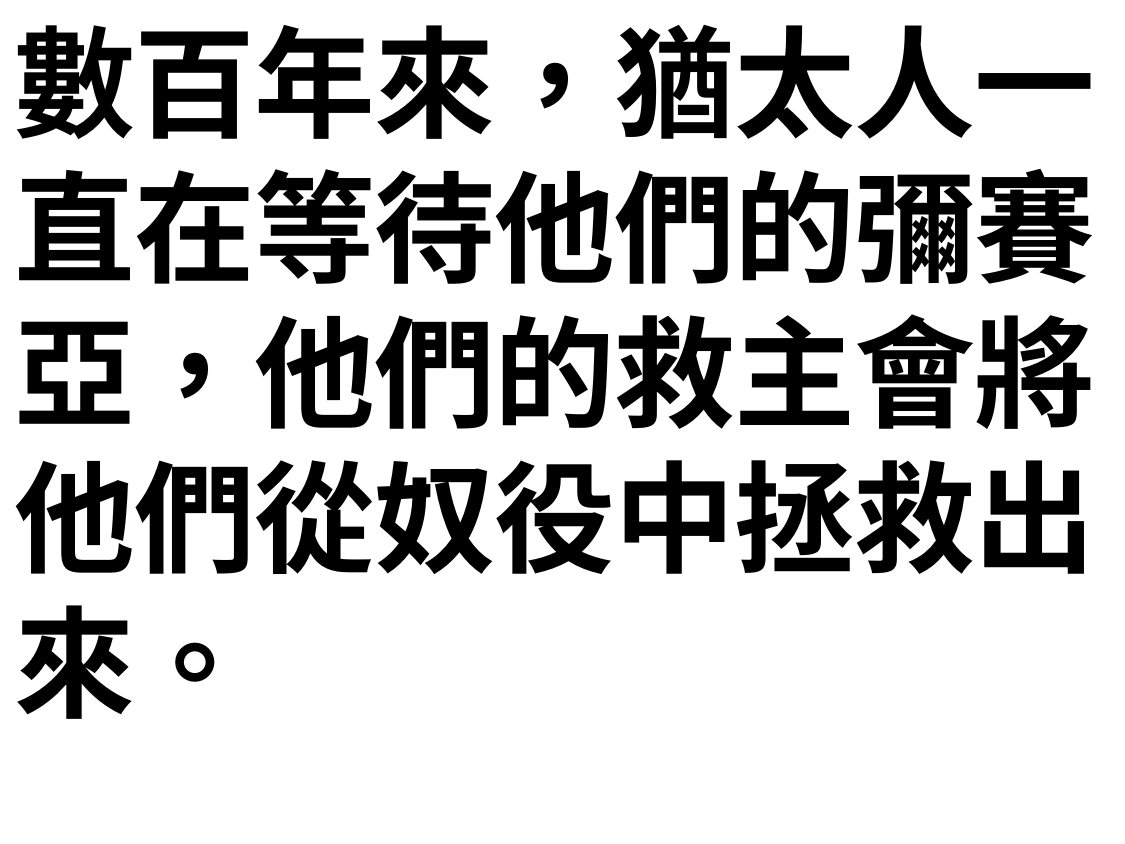

數百年來，猶太人一直在等待他們的彌賽亞，他們的救主會將他們從奴役中拯救出來。